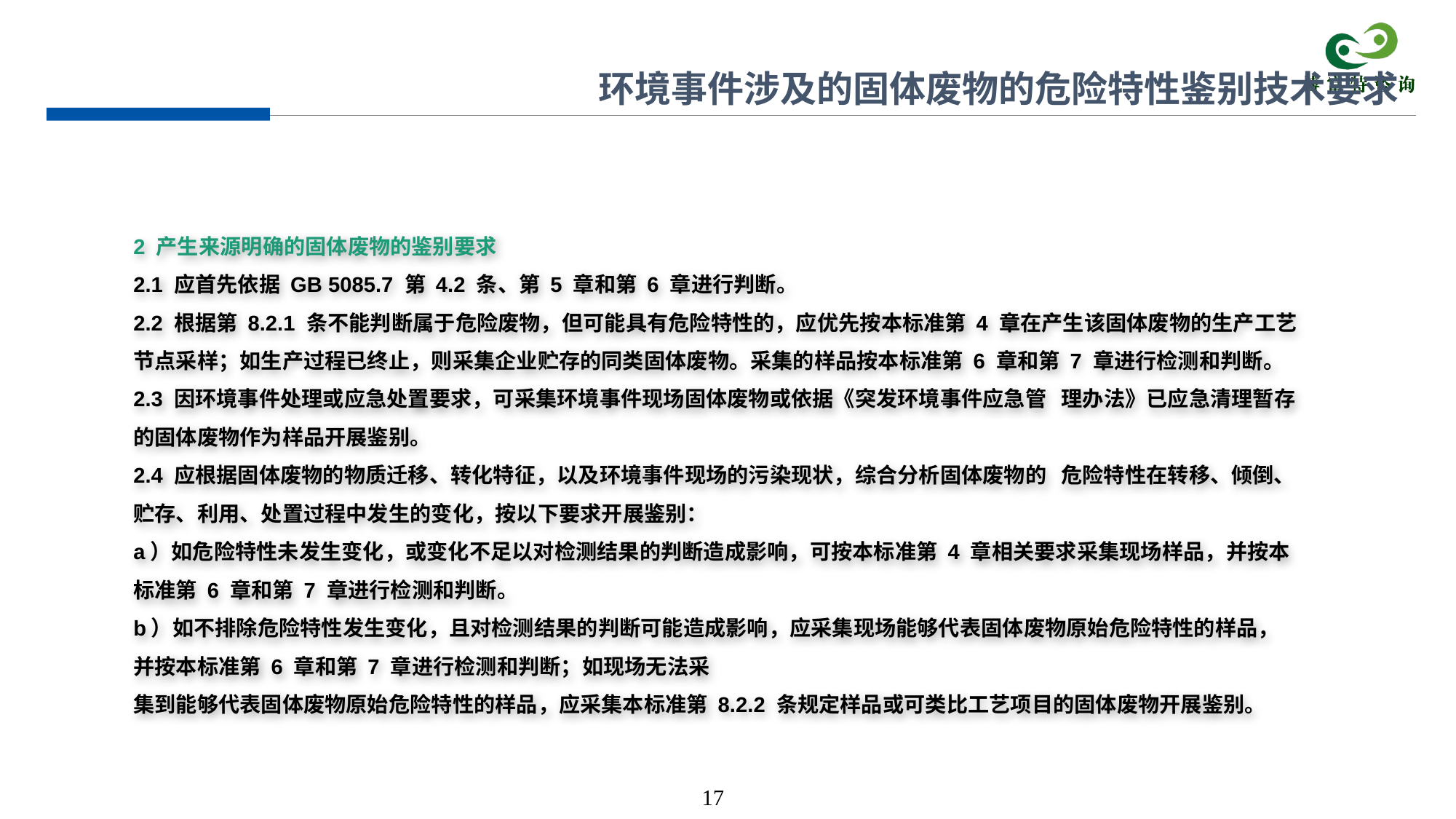

环境事件涉及的固体废物的危险特性鉴别技术要求
2 产生来源明确的固体废物的鉴别要求
2.1 应首先依据 GB 5085.7 第 4.2 条、第 5 章和第 6 章进行判断。
2.2 根据第 8.2.1 条不能判断属于危险废物，但可能具有危险特性的，应优先按本标准第 4 章在产生该固体废物的生产工艺节点采样；如生产过程已终止，则采集企业贮存的同类固体废物。采集的样品按本标准第 6 章和第 7 章进行检测和判断。
2.3 因环境事件处理或应急处置要求，可采集环境事件现场固体废物或依据《突发环境事件应急管   理办法》已应急清理暂存的固体废物作为样品开展鉴别。
2.4 应根据固体废物的物质迁移、转化特征，以及环境事件现场的污染现状，综合分析固体废物的   危险特性在转移、倾倒、贮存、利用、处置过程中发生的变化，按以下要求开展鉴别：
a）如危险特性未发生变化，或变化不足以对检测结果的判断造成影响，可按本标准第 4 章相关要求采集现场样品，并按本标准第 6 章和第 7 章进行检测和判断。
b）如不排除危险特性发生变化，且对检测结果的判断可能造成影响，应采集现场能够代表固体废物原始危险特性的样品，并按本标准第 6 章和第 7 章进行检测和判断；如现场无法采
集到能够代表固体废物原始危险特性的样品，应采集本标准第 8.2.2 条规定样品或可类比工艺项目的固体废物开展鉴别。